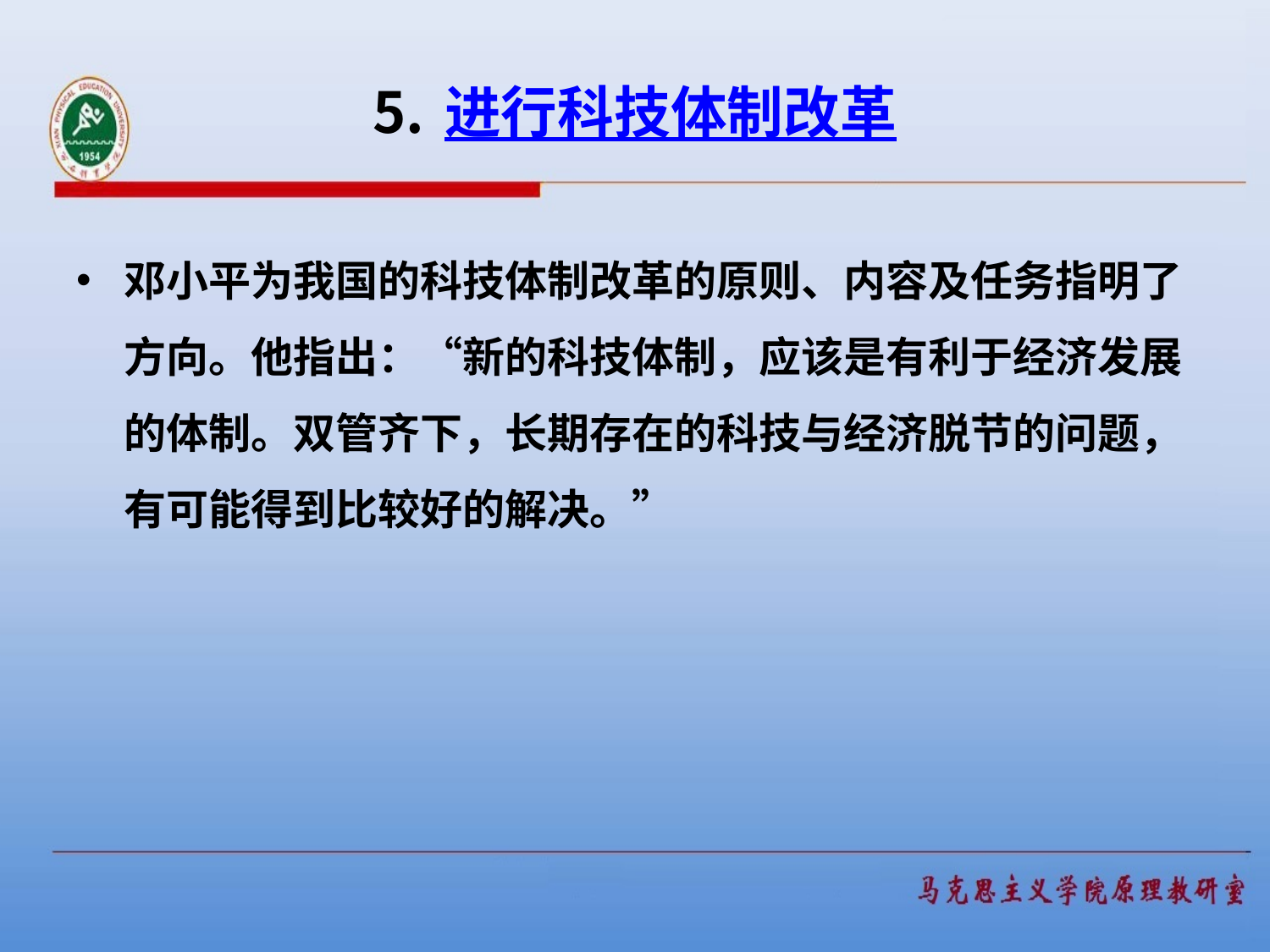

# 进行科技体制改革
邓小平为我国的科技体制改革的原则、内容及任务指明了方向。他指出：“新的科技体制，应该是有利于经济发展的体制。双管齐下，长期存在的科技与经济脱节的问题，有可能得到比较好的解决。”